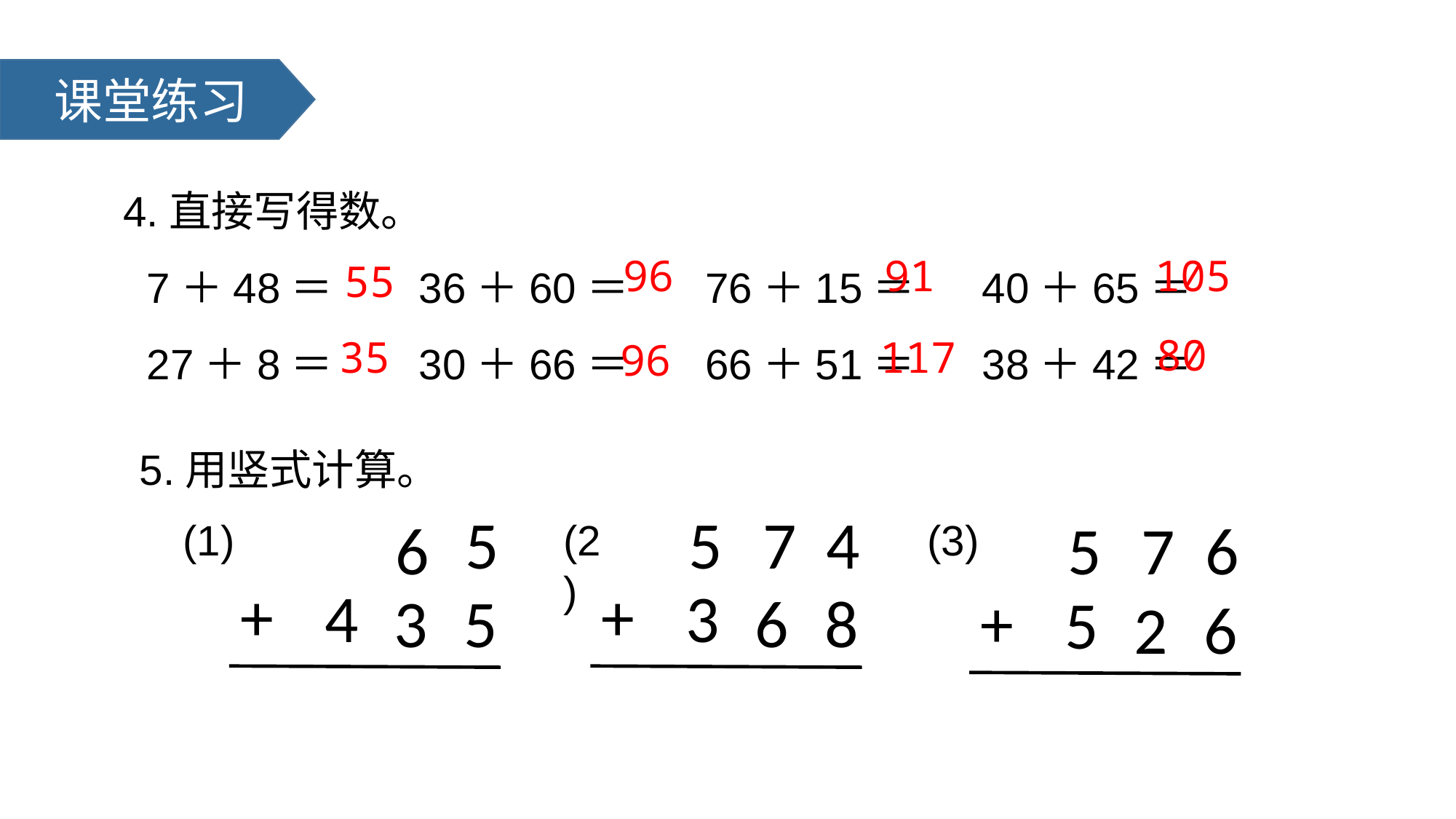

课堂练习
4.直接写得数。
  7＋48＝        36＋60＝       76＋15＝      40＋65＝
  27＋8＝        30＋66＝       66＋51＝      38＋42＝
91
105
96
55
80
35
117
96
5.用竖式计算。
5
6
+
4
3
5
5
7
4
+
3
6
8
5
7
6
+
5
2
6
(1)
(2)
(3)